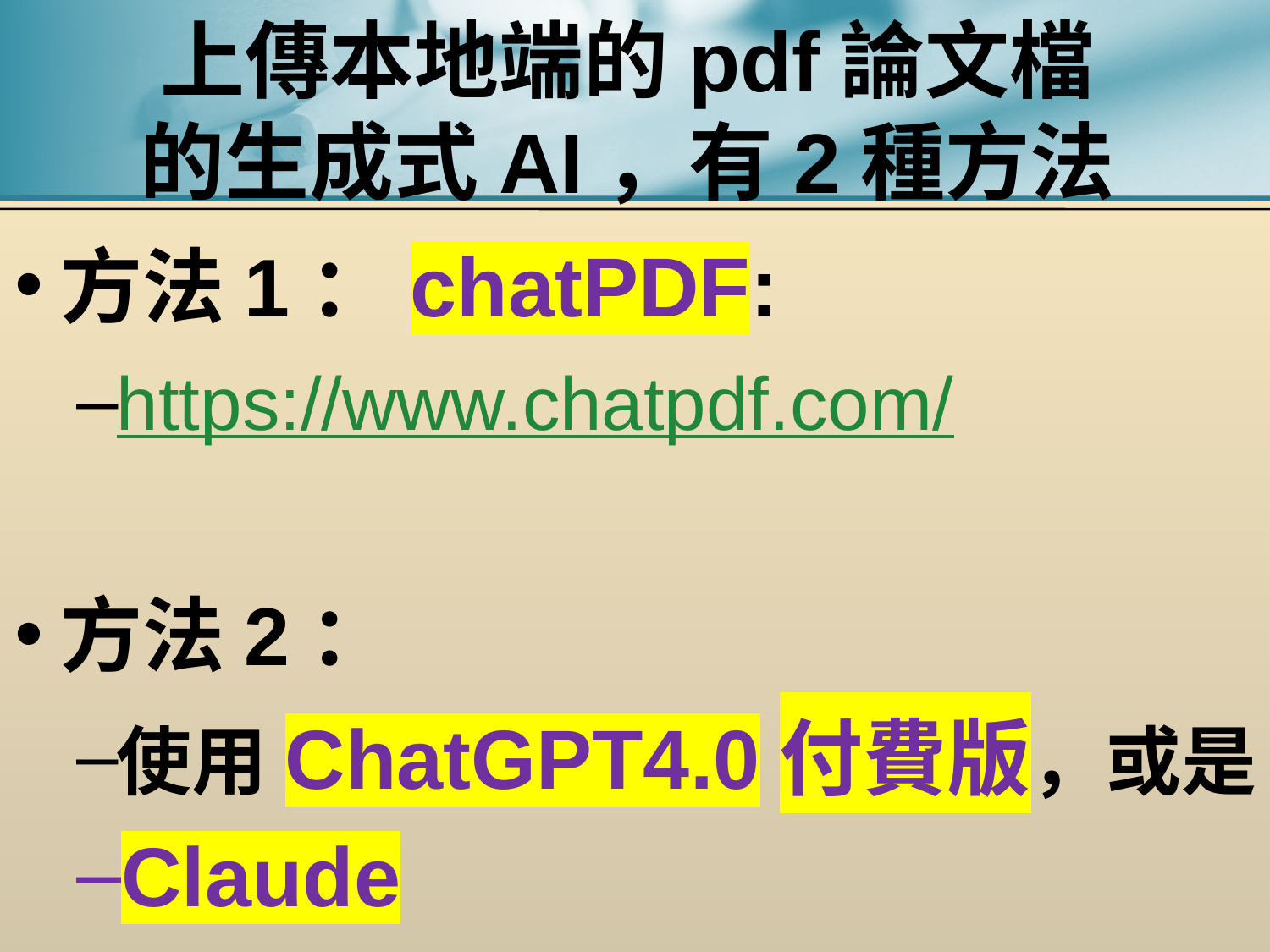

# 上傳本地端的pdf論文檔 的生成式AI，有2種方法
方法1：chatPDF:
https://www.chatpdf.com/

方法2：
使用ChatGPT4.0付費版，或是
Claude